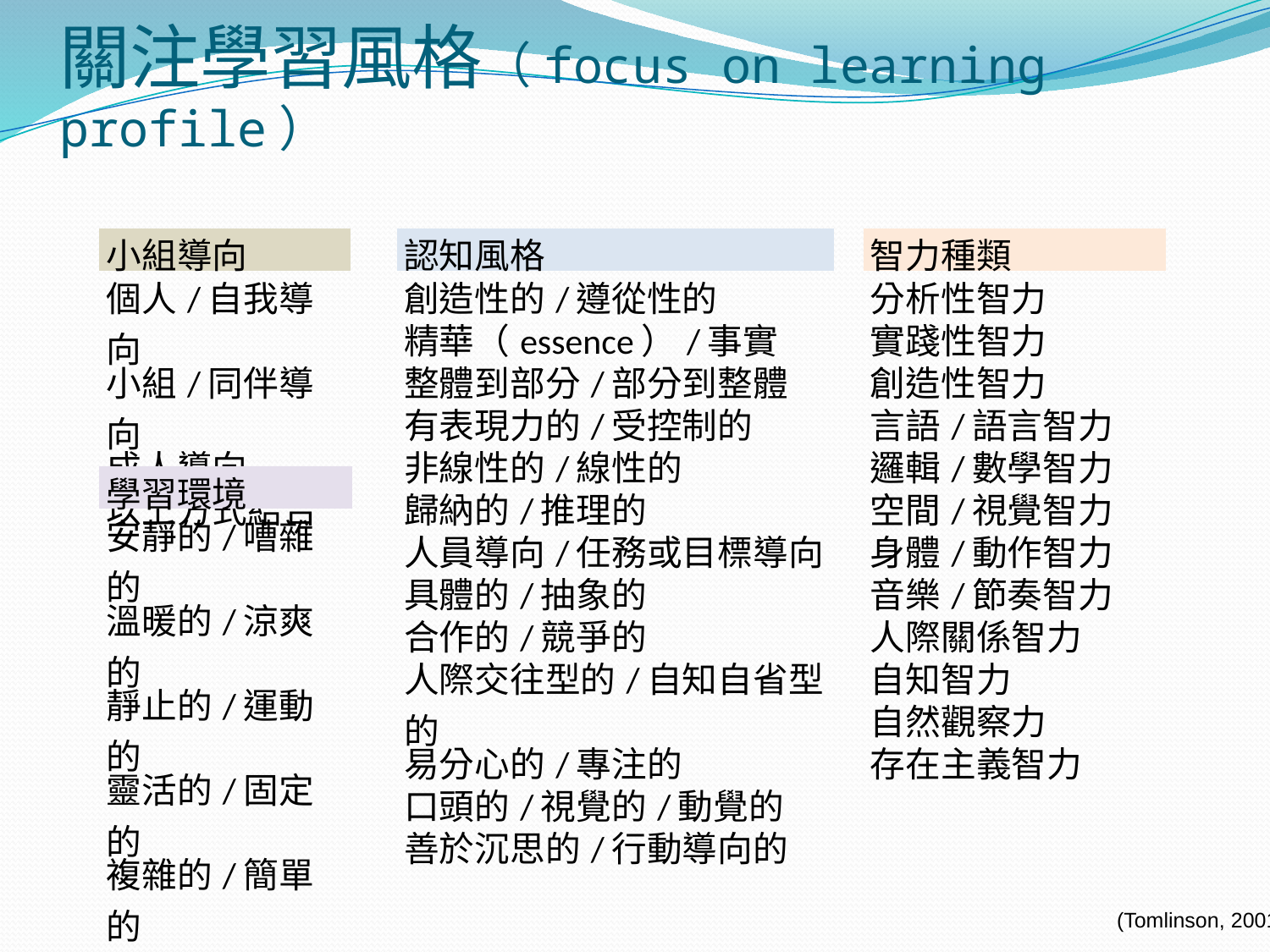

# 關注學習風格（focus on learning profile）
| 小組導向 |
| --- |
| 個人/自我導向 |
| 小組/同伴導向 |
| 成人導向 |
| 以上方式結合 |
| 認知風格 |
| --- |
| 創造性的/遵從性的 |
| 精華（essence）/事實 |
| 整體到部分/部分到整體 |
| 有表現力的/受控制的 |
| 非線性的/線性的 |
| 歸納的/推理的 |
| 人員導向/任務或目標導向 |
| 具體的/抽象的 |
| 合作的/競爭的 |
| 人際交往型的/自知自省型的 |
| 易分心的/專注的 |
| 口頭的/視覺的/動覺的 |
| 善於沉思的/行動導向的 |
| 智力種類 |
| --- |
| 分析性智力 |
| 實踐性智力 |
| 創造性智力 |
| 言語/語言智力 |
| 邏輯/數學智力 |
| 空間/視覺智力 |
| 身體/動作智力 |
| 音樂/節奏智力 |
| 人際關係智力 |
| 自知智力 |
| 自然觀察力 |
| 存在主義智力 |
| 學習環境 |
| --- |
| 安靜的/嘈雜的 |
| 溫暖的/涼爽的 |
| 靜止的/運動的 |
| 靈活的/固定的 |
| 複雜的/簡單的 |
(Tomlinson, 2001 : 61)